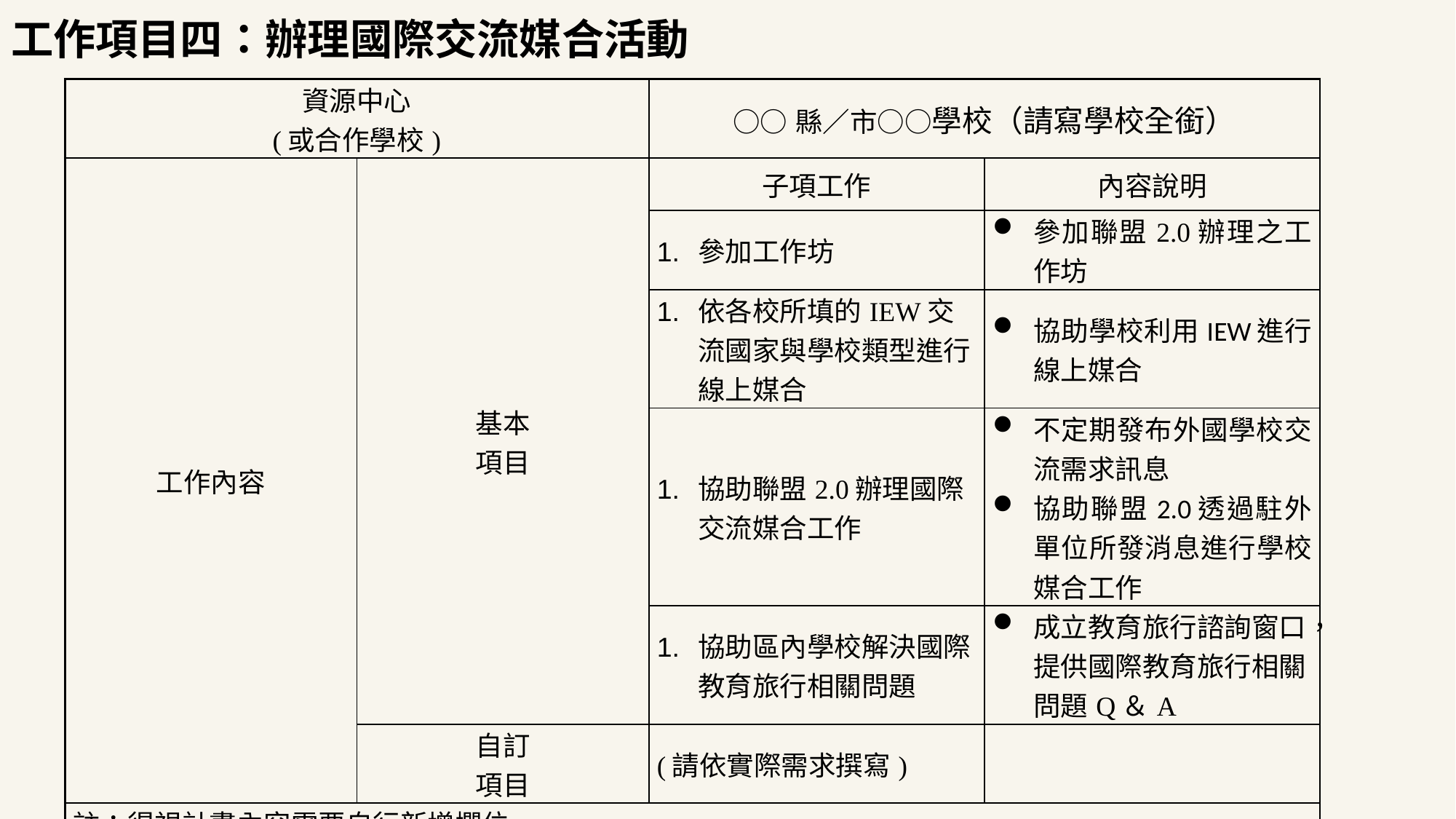

工作項目四：辦理國際交流媒合活動
| 資源中心 (或合作學校) |  | ○○縣／市○○學校（請寫學校全銜） |  |
| --- | --- | --- | --- |
| 工作內容 | 基本 項目 | 子項工作 | 內容說明 |
|  |  | 參加工作坊 | 參加聯盟2.0辦理之工作坊 |
|  |  | 依各校所填的IEW交流國家與學校類型進行線上媒合 | 協助學校利用IEW進行線上媒合 |
|  |  | 協助聯盟2.0辦理國際交流媒合工作 | 不定期發布外國學校交流需求訊息 協助聯盟2.0透過駐外單位所發消息進行學校媒合工作 |
|  |  | 協助區內學校解決國際教育旅行相關問題 | 成立教育旅行諮詢窗口，提供國際教育旅行相關問題Q＆A |
|  | 自訂 項目 | (請依實際需求撰寫) |  |
| 註：得視計畫內容需要自行新增欄位。 |  |  |  |